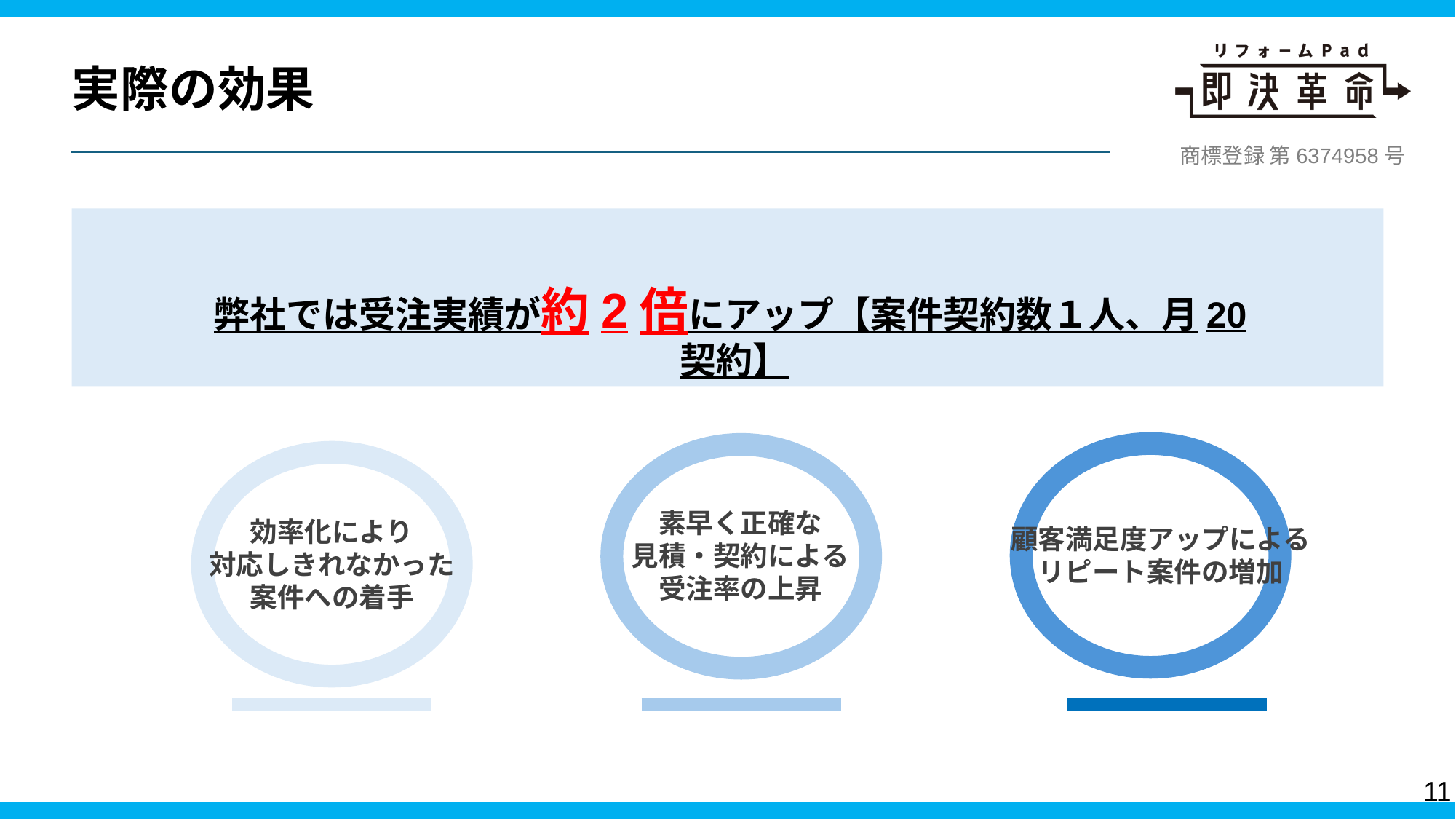

実際の効果
商標登録 第6374958号

弊社では受注実績が約2倍にアップ【案件契約数１人、月20契約】

素早く正確な
見積・契約による
受注率の上昇
効率化により
対応しきれなかった
案件への着手
顧客満足度アップによる
リピート案件の増加
11